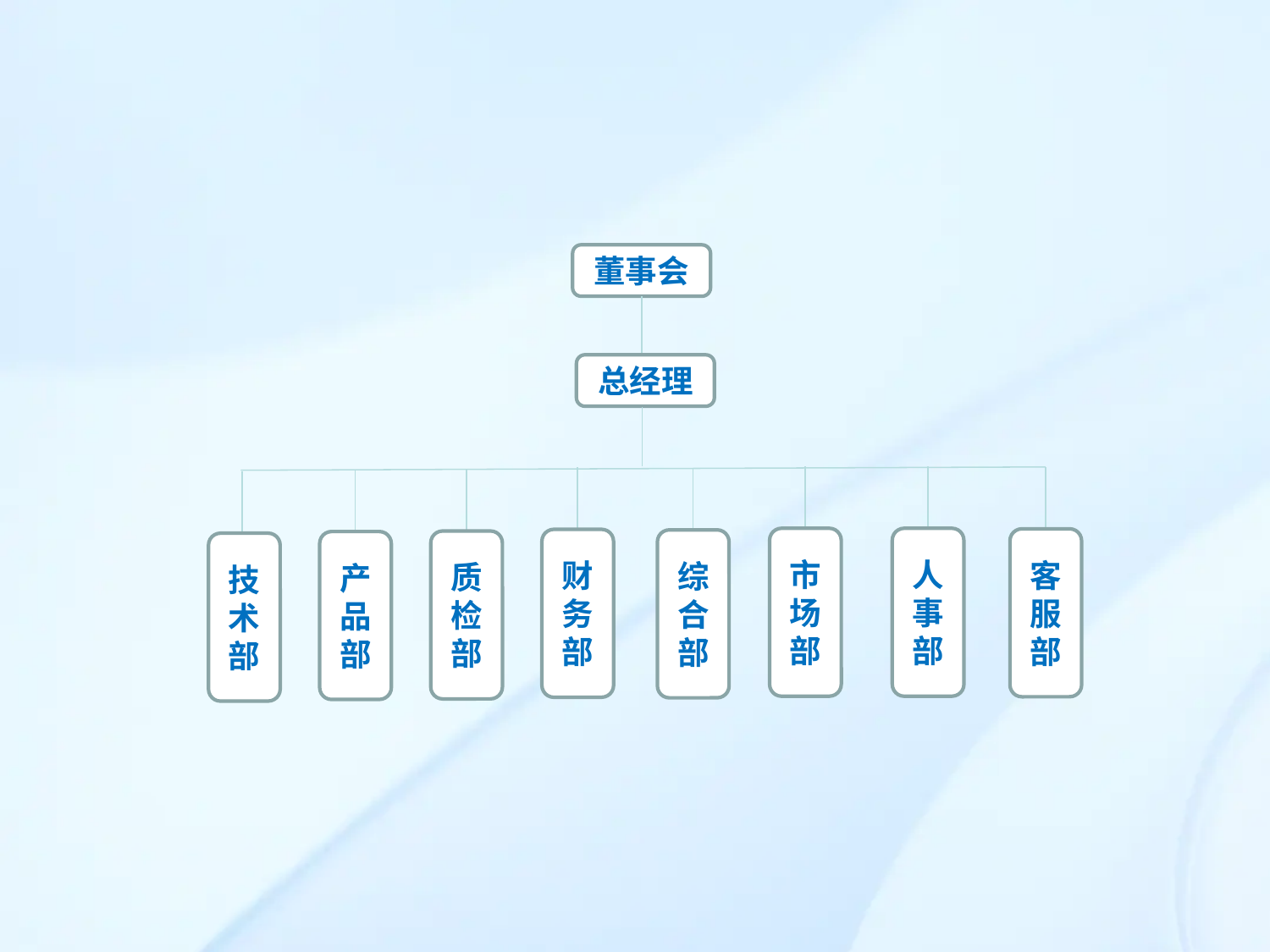

董事会
总经理
市场部
人事部
客服部
财务部
综合部
质检部
产品部
技术部